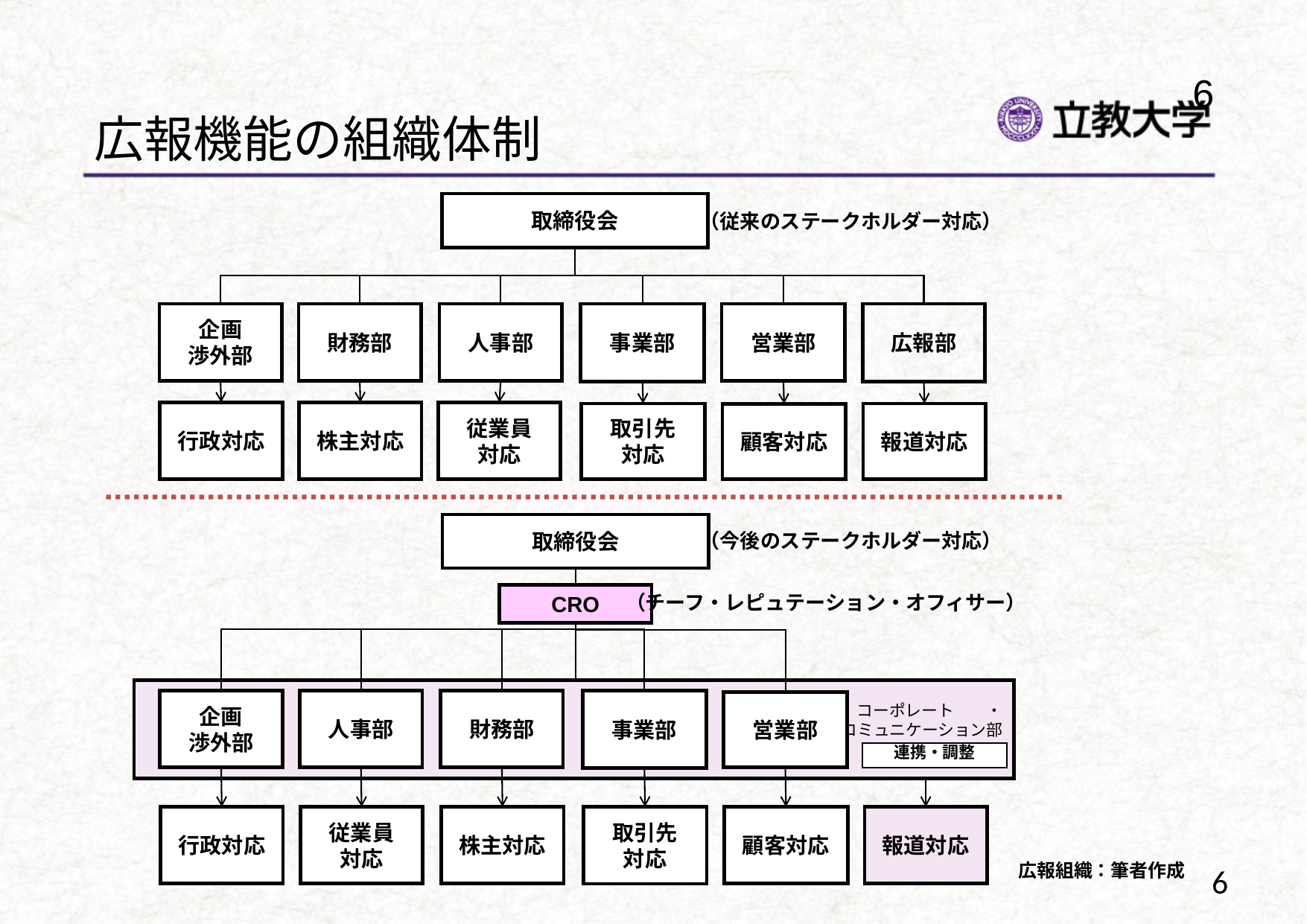

6
広報機能の組織体制
取締役会
（従来のステークホルダー対応）
事業部
営業部
企画
渉外部
財務部
人事部
広報部
行政対応
株主対応
従業員
対応
報道対応
取引先
対応
顧客対応

取締役会
（今後のステークホルダー対応）
（チーフ・レピュテーション・オフィサー）
CRO
コーポレート　　・
コミュニケーション部

企画
渉外部
人事部
財務部
事業部
営業部
連携・調整
行政対応
従業員
対応
株主対応
取引先
対応
顧客対応
報道対応
広報組織：筆者作成
6